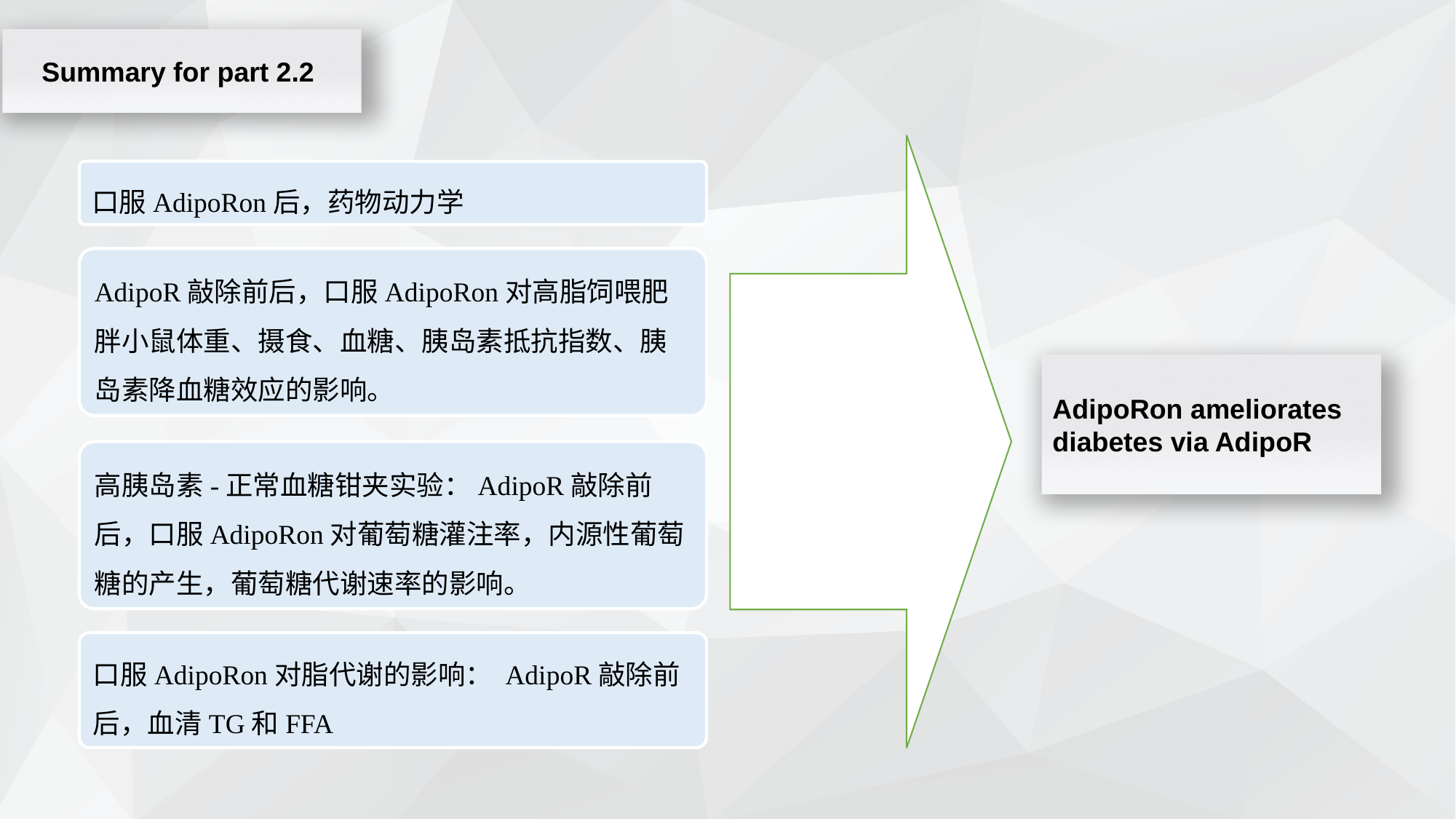

Summary for part 2.2

口服AdipoRon后，药物动力学
AdipoR敲除前后，口服AdipoRon对高脂饲喂肥胖小鼠体重、摄食、血糖、胰岛素抵抗指数、胰岛素降血糖效应的影响。
AdipoRon ameliorates diabetes via AdipoR
高胰岛素-正常血糖钳夹实验：AdipoR敲除前后，口服AdipoRon对葡萄糖灌注率，内源性葡萄糖的产生，葡萄糖代谢速率的影响。
口服AdipoRon对脂代谢的影响： AdipoR敲除前后，血清TG和FFA